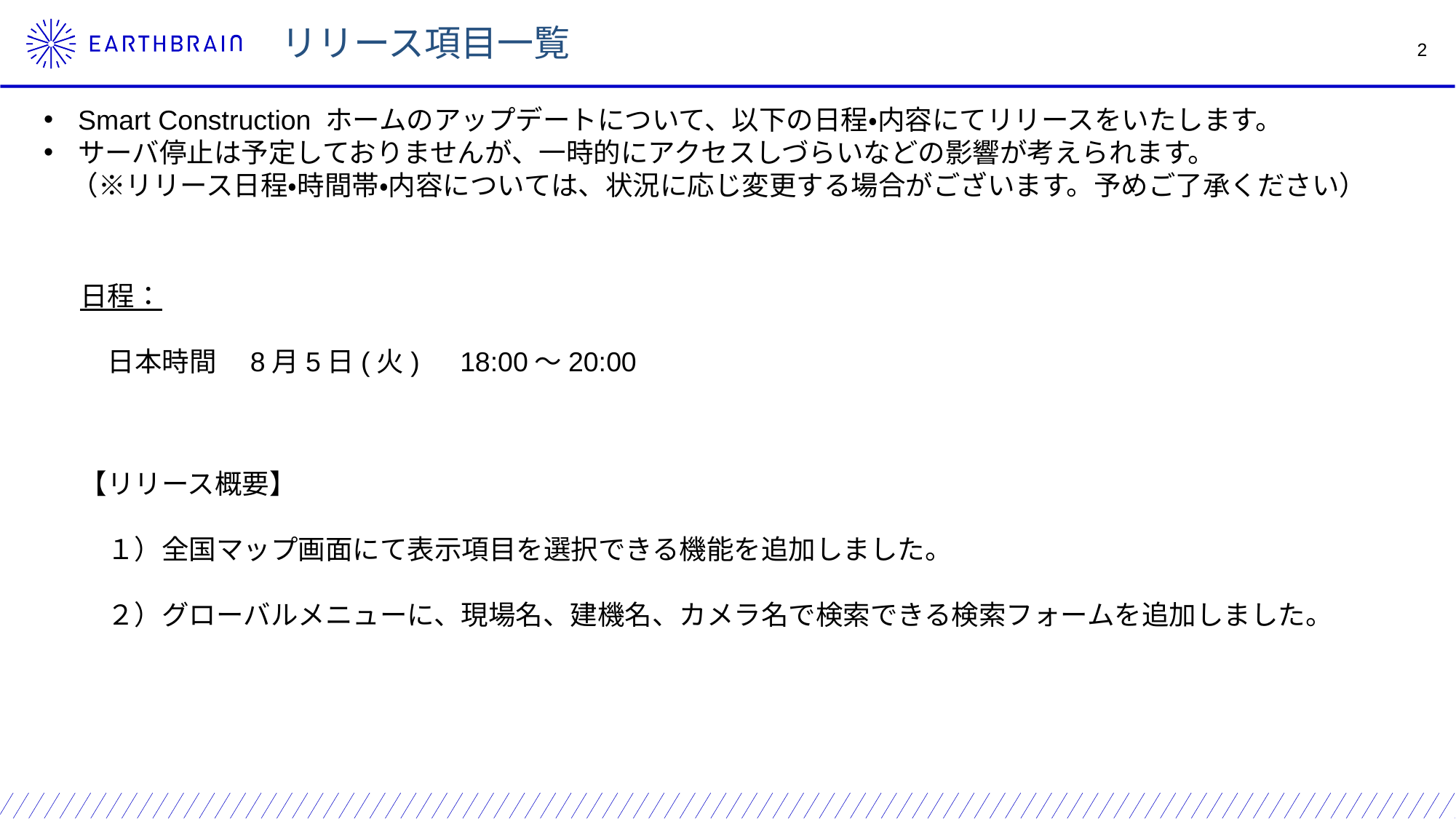

リリース項目一覧
Smart Construction ホームのアップデートについて、以下の日程・内容にてリリースをいたします。
サーバ停止は予定しておりませんが、一時的にアクセスしづらいなどの影響が考えられます。
　（※リリース日程・時間帯・内容については、状況に応じ変更する場合がございます。予めご了承ください）
日程：

　日本時間　8月5日(火)　18:00～20:00

【リリース概要】
　１）全国マップ画面にて表示項目を選択できる機能を追加しました。

　２）グローバルメニューに、現場名、建機名、カメラ名で検索できる検索フォームを追加しました。